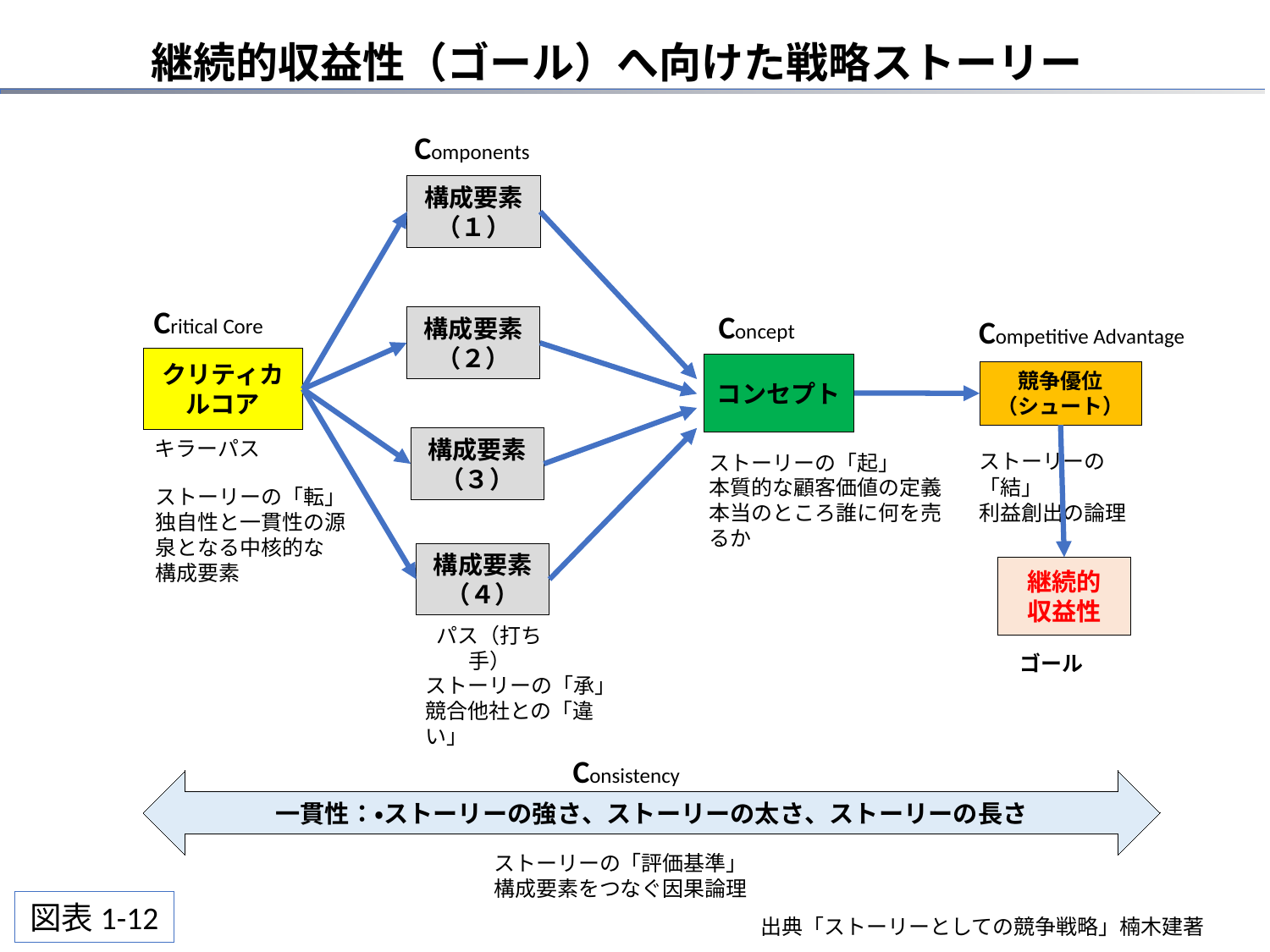

継続的収益性（ゴール）へ向けた戦略ストーリー

Components
構成要素（１）
Critical Core
Concept
Competitive Advantage
構成要素（２）
クリティカルコア
コンセプト
競争優位
（シュート）
構成要素（３）
キラーパス
ストーリーの「結」
利益創出の論理
ストーリーの「起」
本質的な顧客価値の定義
本当のところ誰に何を売るか
ストーリーの「転」
独自性と一貫性の源泉となる中核的な
構成要素
構成要素（４）
継続的
収益性
パス（打ち手）
ゴール
ストーリーの「承」
競合他社との「違い」
Consistency
一貫性：・ストーリーの強さ、ストーリーの太さ、ストーリーの長さ
ストーリーの「評価基準」
構成要素をつなぐ因果論理
図表1-12
出典「ストーリーとしての競争戦略」楠木建著